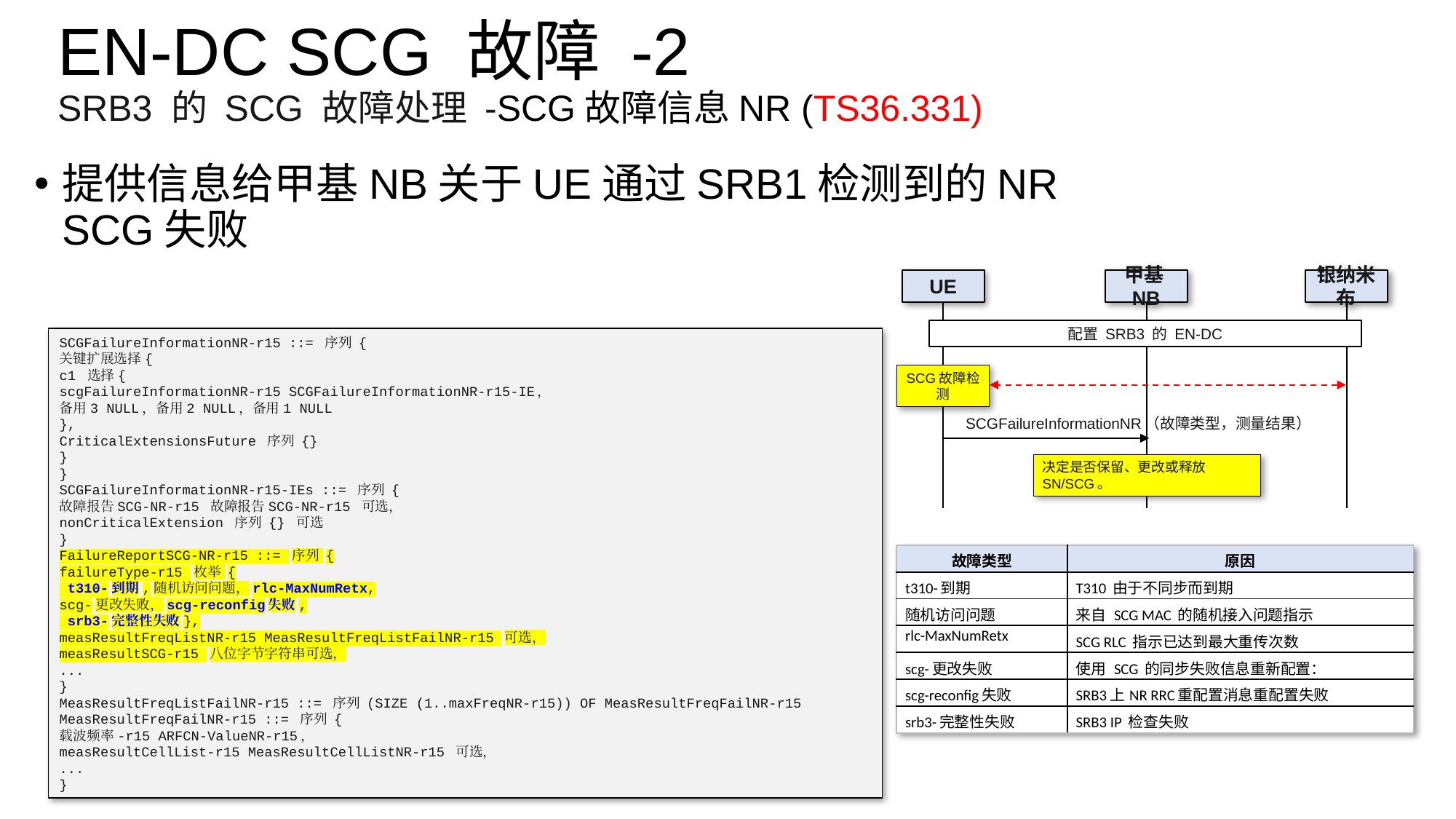

# EN-DC SCG 故障 -2 SRB3 的 SCG 故障处理 -SCG故障信息NR (TS36.331)
提供信息给甲基NB关于UE通过SRB1检测到的NR SCG失败

UE
甲基NB
银纳米布
配置 SRB3 的 EN-DC
SCG故障检测
SCGFailureInformationNR（故障类型，测量结果）
决定是否保留、更改或释放 SN/SCG。
SCGFailureInformationNR-r15 ::= 序列 {
关键扩展选择{
c1 选择{
scgFailureInformationNR-r15 SCGFailureInformationNR-r15-IE，
备用3 NULL，备用2 NULL，备用1 NULL
},
CriticalExtensionsFuture 序列 {}
}
}
SCGFailureInformationNR-r15-IEs ::= 序列 {
故障报告SCG-NR-r15 故障报告SCG-NR-r15 可选，
nonCriticalExtension 序列 {} 可选
}
FailureReportSCG-NR-r15 ::= 序列 {
failureType-r15 枚举 {
 t310-到期,随机访问问题，rlc-MaxNumRetx,
scg-更改失败，scg-reconfig失败,
 srb3-完整性失败},
measResultFreqListNR-r15 MeasResultFreqListFailNR-r15 可选，
measResultSCG-r15 八位字节字符串可选，
...
}
MeasResultFreqListFailNR-r15 ::= 序列 (SIZE (1..maxFreqNR-r15)) OF MeasResultFreqFailNR-r15
MeasResultFreqFailNR-r15 ::= 序列 {
载波频率-r15 ARFCN-ValueNR-r15，
measResultCellList-r15 MeasResultCellListNR-r15 可选，
...
}
| 故障类型 | 原因 |
| --- | --- |
| t310-到期 | T310 由于不同步而到期 |
| 随机访问问题 | 来自 SCG MAC 的随机接入问题指示 |
| rlc-MaxNumRetx | SCG RLC 指示已达到最大重传次数 |
| scg-更改失败 | 使用 SCG 的同步失败信息重新配置： |
| scg-reconfig失败 | SRB3上NR RRC重配置消息重配置失败 |
| srb3-完整性失败 | SRB3 IP 检查失败 |